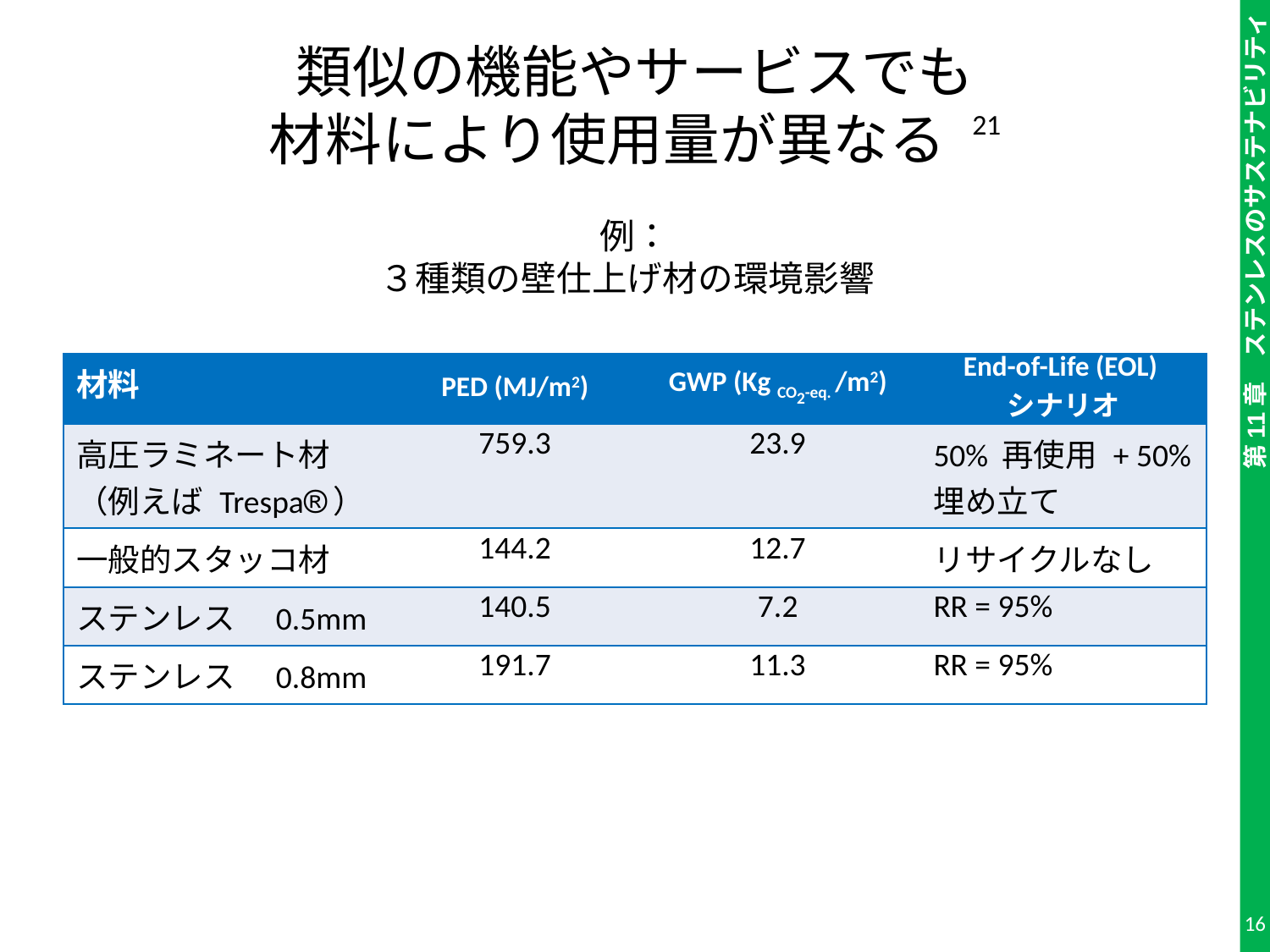

# 類似の機能やサービスでも 材料により使用量が異なる 21 例： ３種類の壁仕上げ材の環境影響
| 材料 | PED (MJ/m2) | GWP (Kg CO2-eq. /m2) | End-of-Life (EOL) シナリオ |
| --- | --- | --- | --- |
| 高圧ラミネート材 （例えば Trespa®） | 759.3 | 23.9 | 50% 再使用 + 50% 埋め立て |
| 一般的スタッコ材 | 144.2 | 12.7 | リサイクルなし |
| ステンレス　0.5mm | 140.5 | 7.2 | RR = 95% |
| ステンレス　0.8mm | 191.7 | 11.3 | RR = 95% |
16